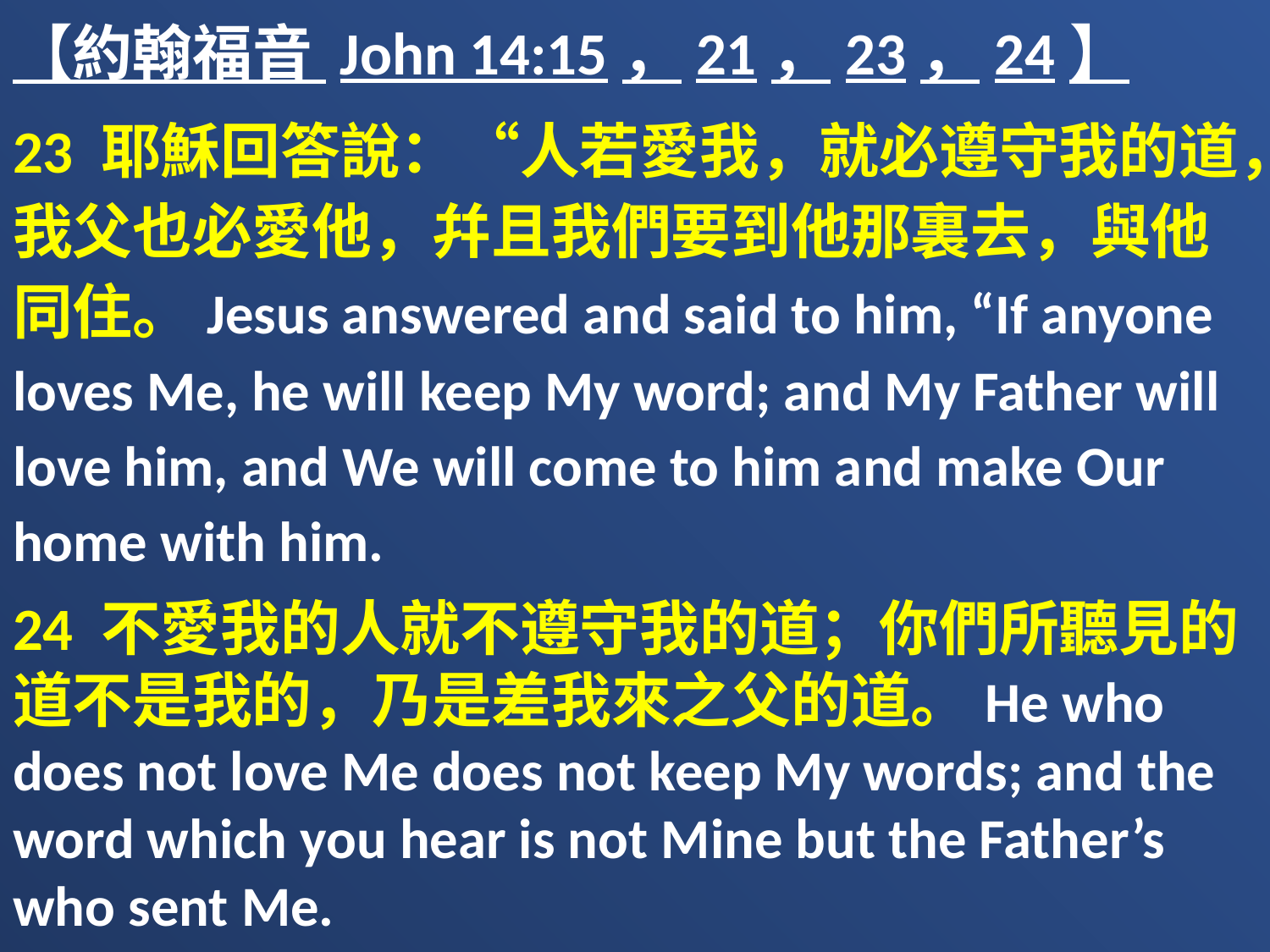

【約翰福音 John 14:15，21，23，24】
23 耶穌回答說：“人若愛我，就必遵守我的道，我父也必愛他，幷且我們要到他那裏去，與他同住。Jesus answered and said to him, “If anyone loves Me, he will keep My word; and My Father will love him, and We will come to him and make Our home with him.
24 不愛我的人就不遵守我的道；你們所聽見的道不是我的，乃是差我來之父的道。He who does not love Me does not keep My words; and the word which you hear is not Mine but the Father’s who sent Me.